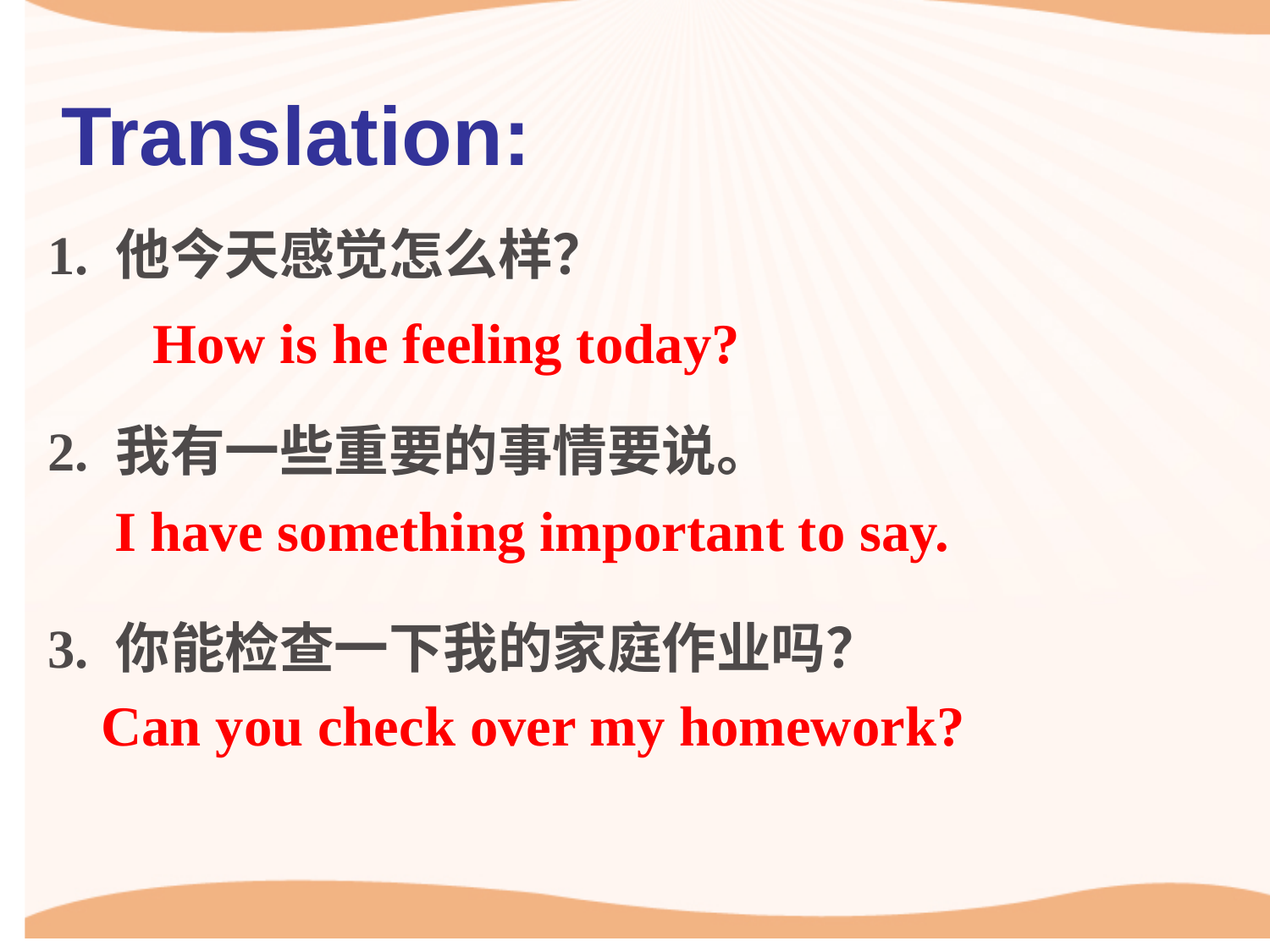

Translation:
1. 他今天感觉怎么样？

2. 我有一些重要的事情要说。

3. 你能检查一下我的家庭作业吗？

How is he feeling today?
I have something important to say.
Can you check over my homework?